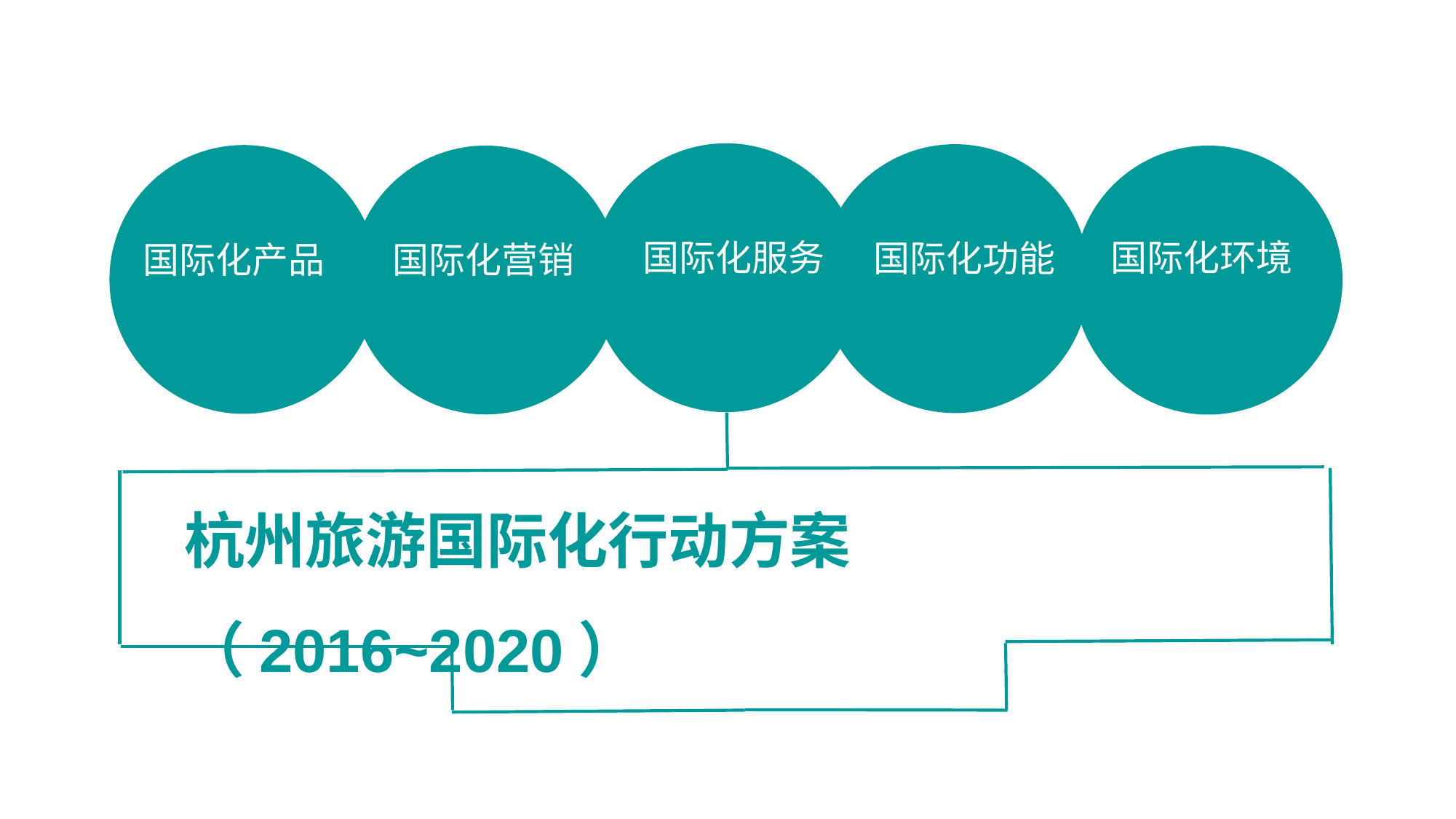

国际化环境
国际化服务
国际化功能
国际化产品
国际化营销
杭州旅游国际化行动方案（2016~2020）